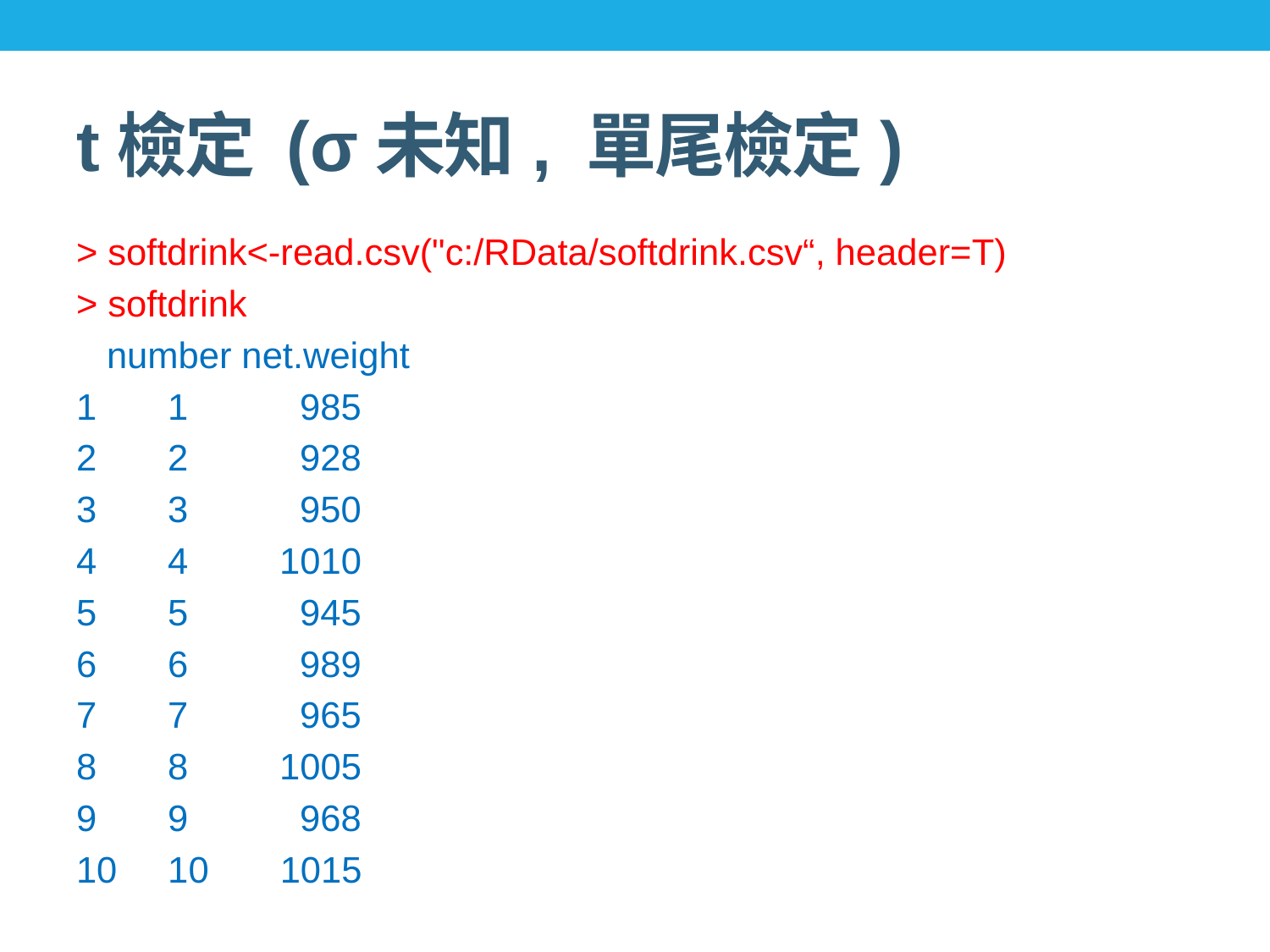

# t檢定 (σ未知, 單尾檢定)
> softdrink<-read.csv("c:/RData/softdrink.csv“, header=T)
> softdrink
   number net.weight
1       1           985
2       2           928
3       3           950
4       4         1010
5       5           945
6       6           989
7       7           965
8       8         1005
9       9           968
10     10       1015